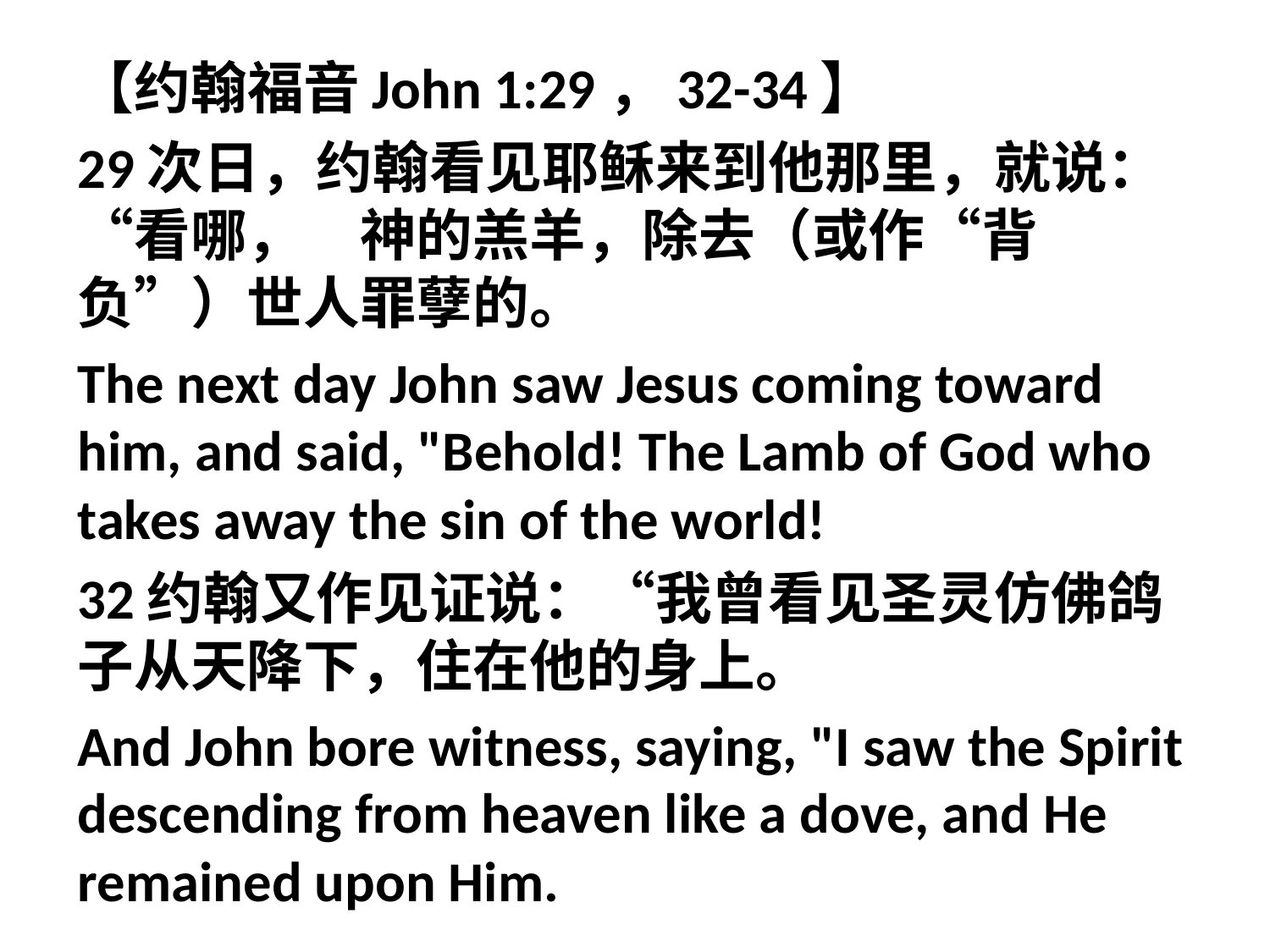

【约翰福音John 1:29，32-34】
29次日，约翰看见耶稣来到他那里，就说：“看哪，　神的羔羊，除去（或作“背负”）世人罪孽的。
The next day John saw Jesus coming toward him, and said, "Behold! The Lamb of God who takes away the sin of the world!
32约翰又作见证说：“我曾看见圣灵仿佛鸽子从天降下，住在他的身上。
And John bore witness, saying, "I saw the Spirit descending from heaven like a dove, and He remained upon Him.